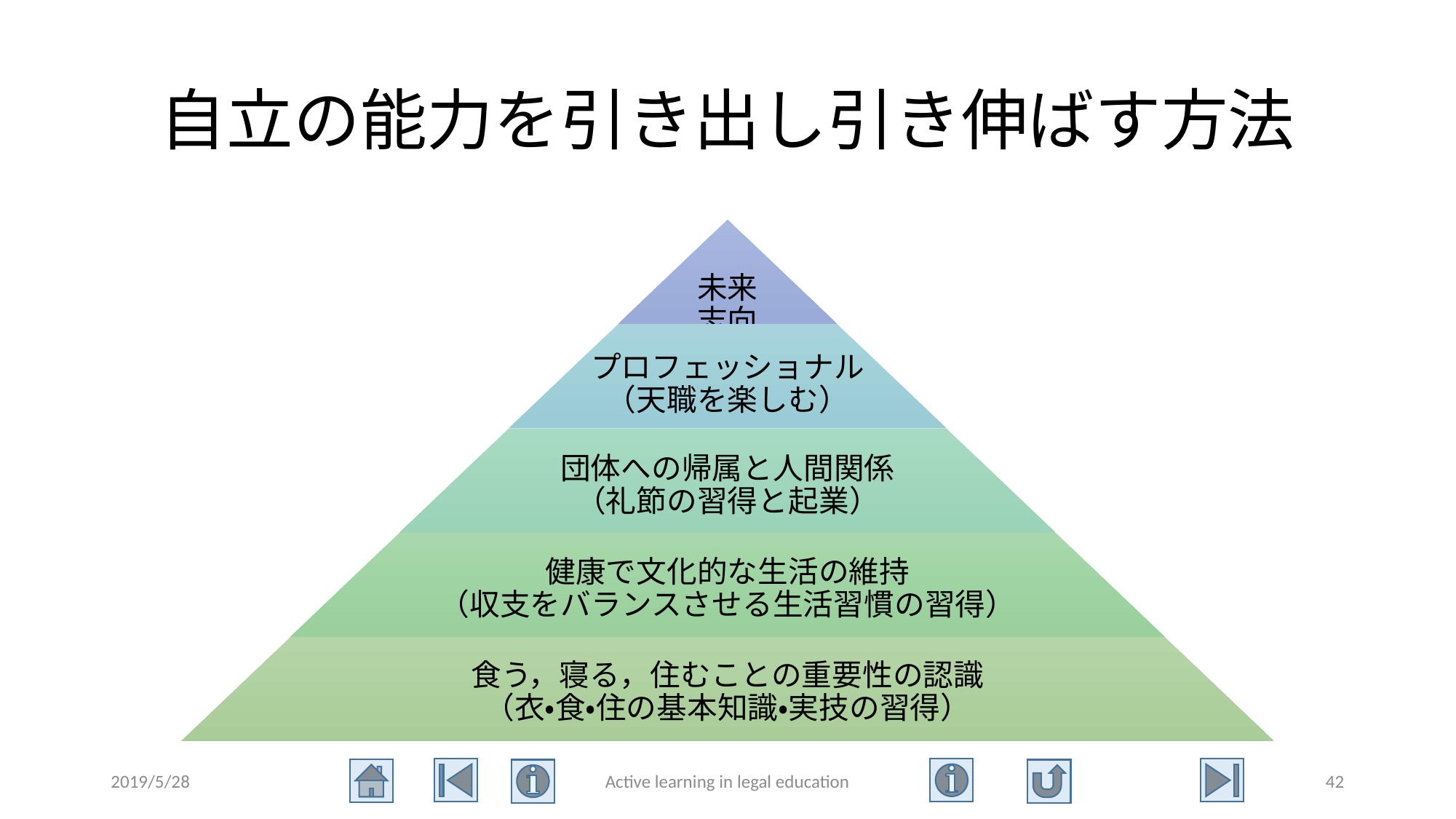

# 自立の能力を引き出し引き伸ばす方法
未来
志向
プロフェッショナル
（天職を楽しむ）
団体への帰属と人間関係
（礼節の習得と起業）
健康で文化的な生活の維持
（収支をバランスさせる生活習慣の習得）
食う，寝る，住むことの重要性の認識
（衣・食・住の基本知識・実技の習得）
2019/5/28
Active learning in legal education
42